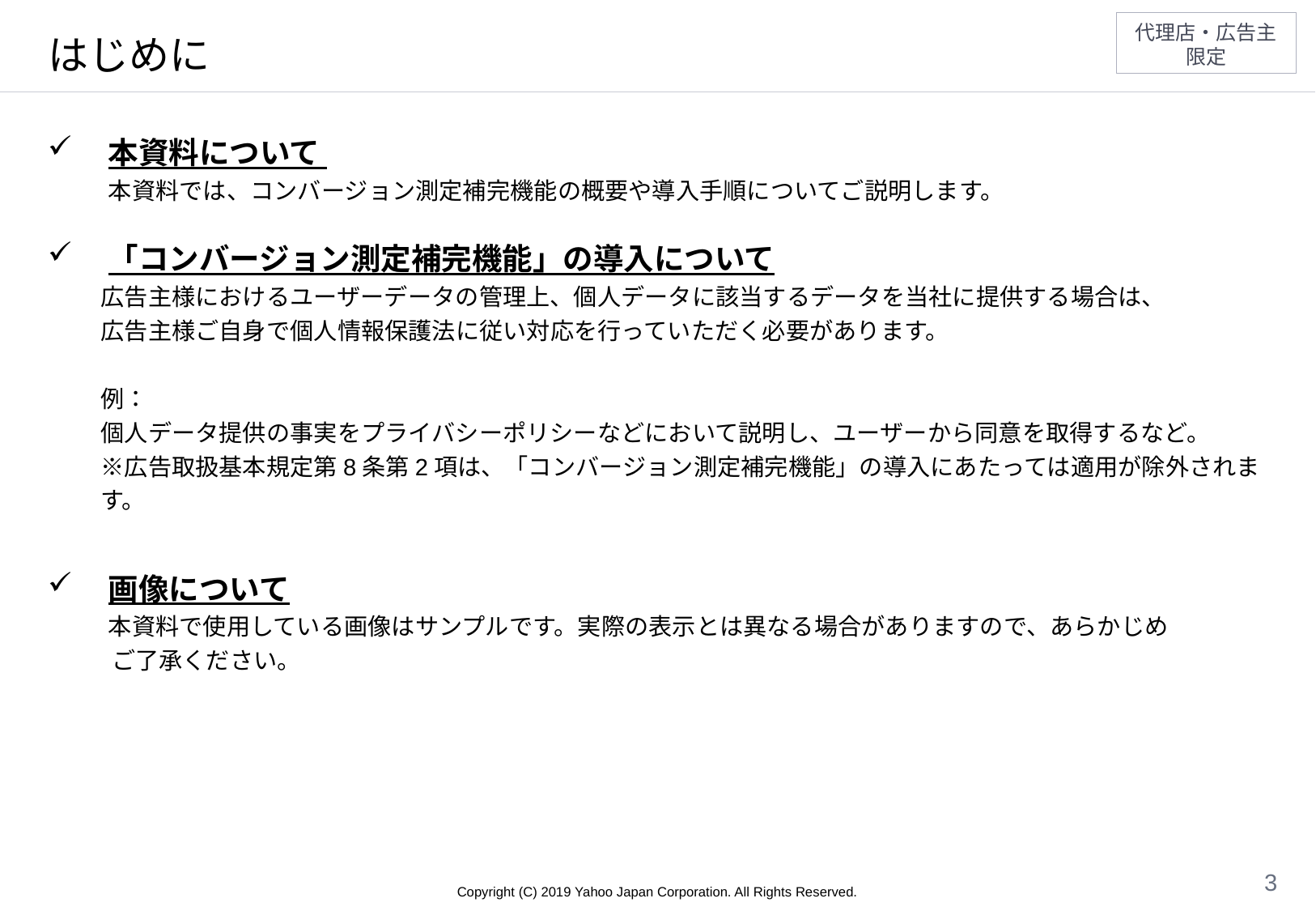

# はじめに
本資料について
本資料では、コンバージョン測定補完機能の概要や導入手順についてご説明します。
「コンバージョン測定補完機能」の導入について
広告主様におけるユーザーデータの管理上、個人データに該当するデータを当社に提供する場合は、
広告主様ご自身で個人情報保護法に従い対応を行っていただく必要があります。
例：
個人データ提供の事実をプライバシーポリシーなどにおいて説明し、ユーザーから同意を取得するなど。
※広告取扱基本規定第8条第2項は、「コンバージョン測定補完機能」の導入にあたっては適用が除外されます。

画像について
本資料で使用している画像はサンプルです。実際の表示とは異なる場合がありますので、あらかじめ
 ご了承ください。
3
Copyright (C) 2019 Yahoo Japan Corporation. All Rights Reserved.